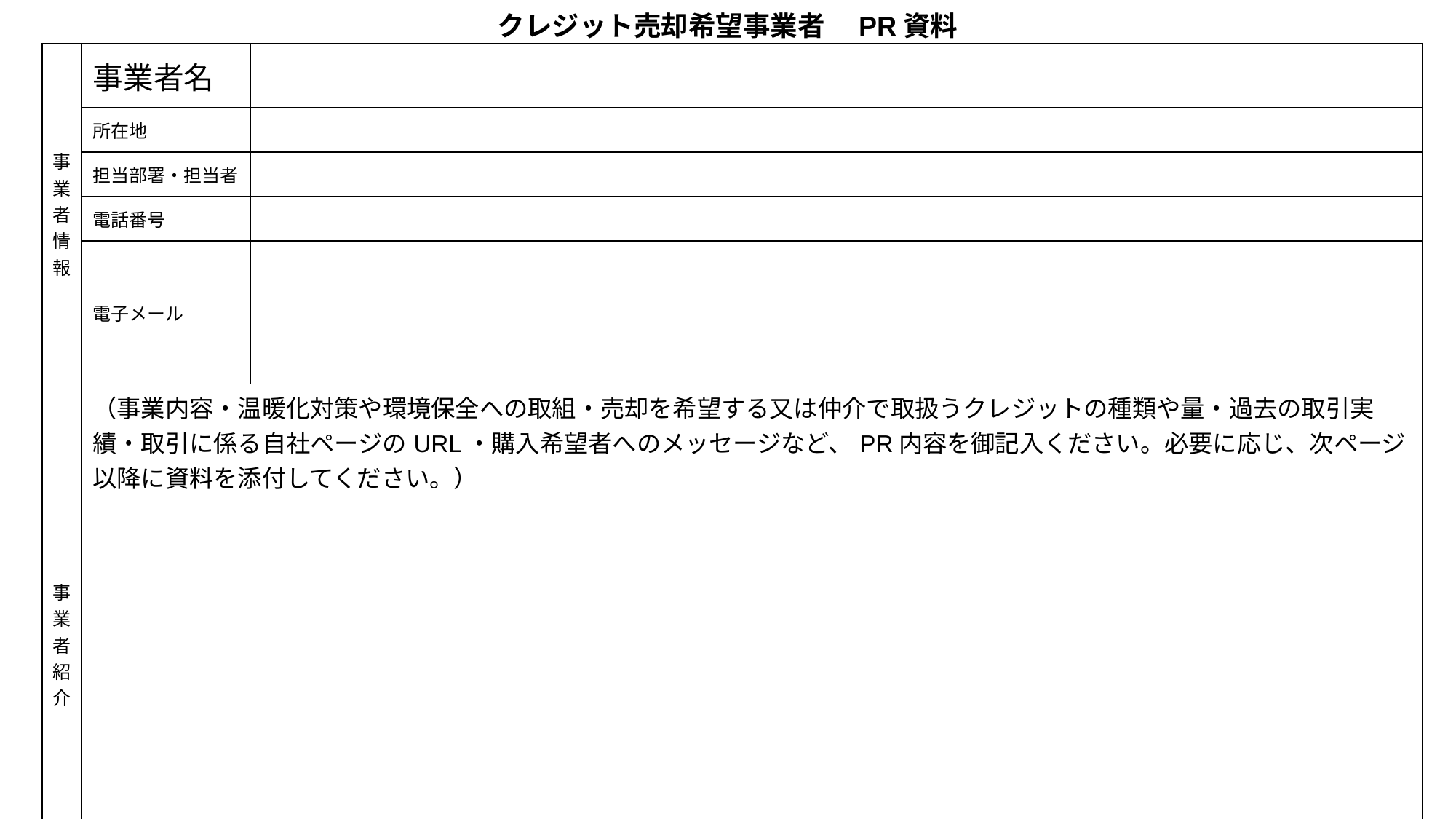

クレジット売却希望事業者　PR資料
| 事業者情報 | 事業者名 |  |
| --- | --- | --- |
|  | 所在地 |  |
|  | 担当部署・担当者 |  |
|  | 電話番号 |  |
|  | 電子メール |  |
| 事業者紹介 | （事業内容・温暖化対策や環境保全への取組・売却を希望する又は仲介で取扱うクレジットの種類や量・過去の取引実績・取引に係る自社ページのURL・購入希望者へのメッセージなど、PR内容を御記入ください。必要に応じ、次ページ以降に資料を添付してください。） |  |